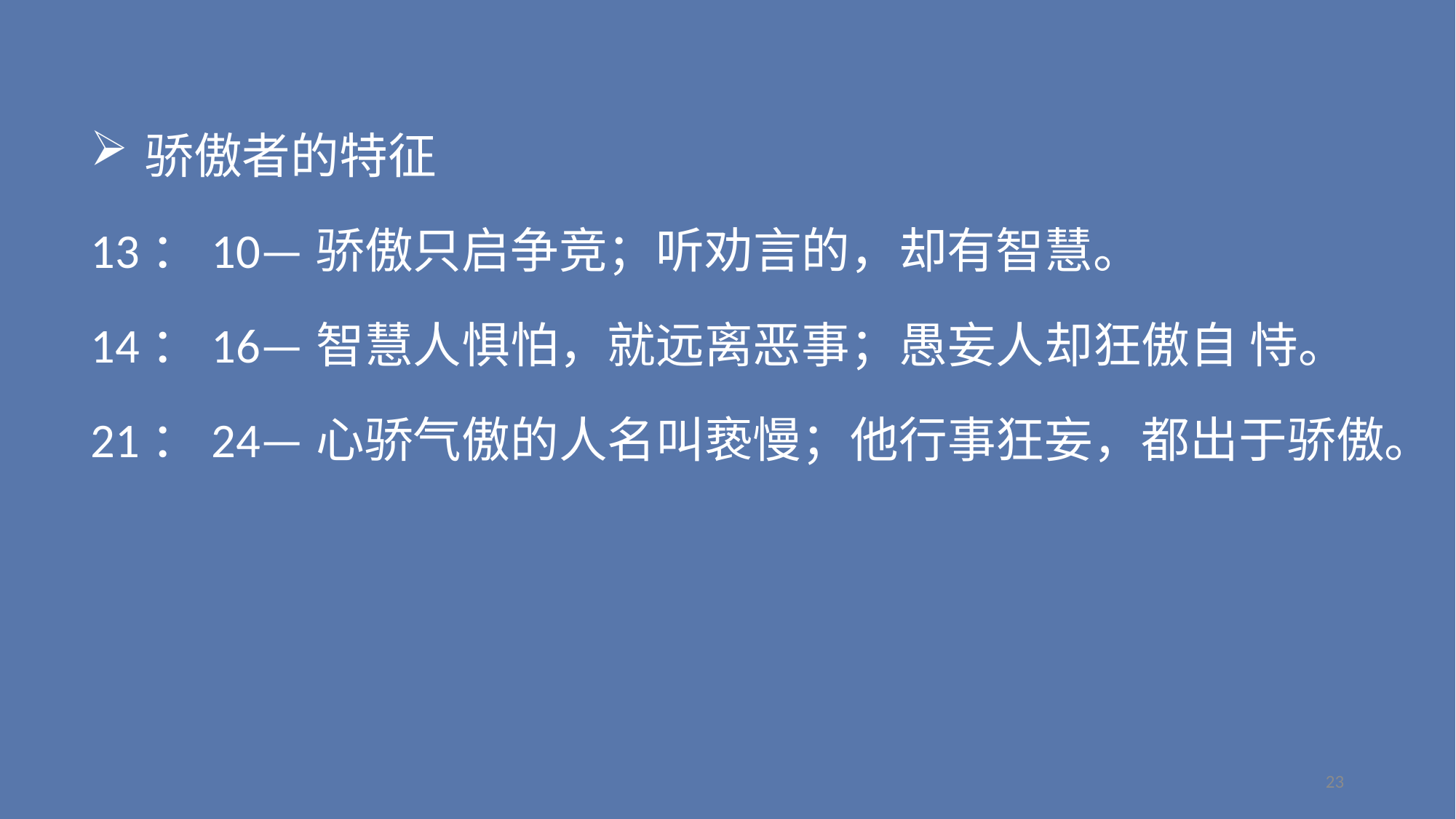

骄傲者的特征
13：10—骄傲只启争竞；听劝言的，却有智慧。
14：16—智慧人惧怕，就远离恶事；愚妄人却狂傲自 恃。
21：24—心骄气傲的人名叫亵慢；他行事狂妄，都出于骄傲。
23